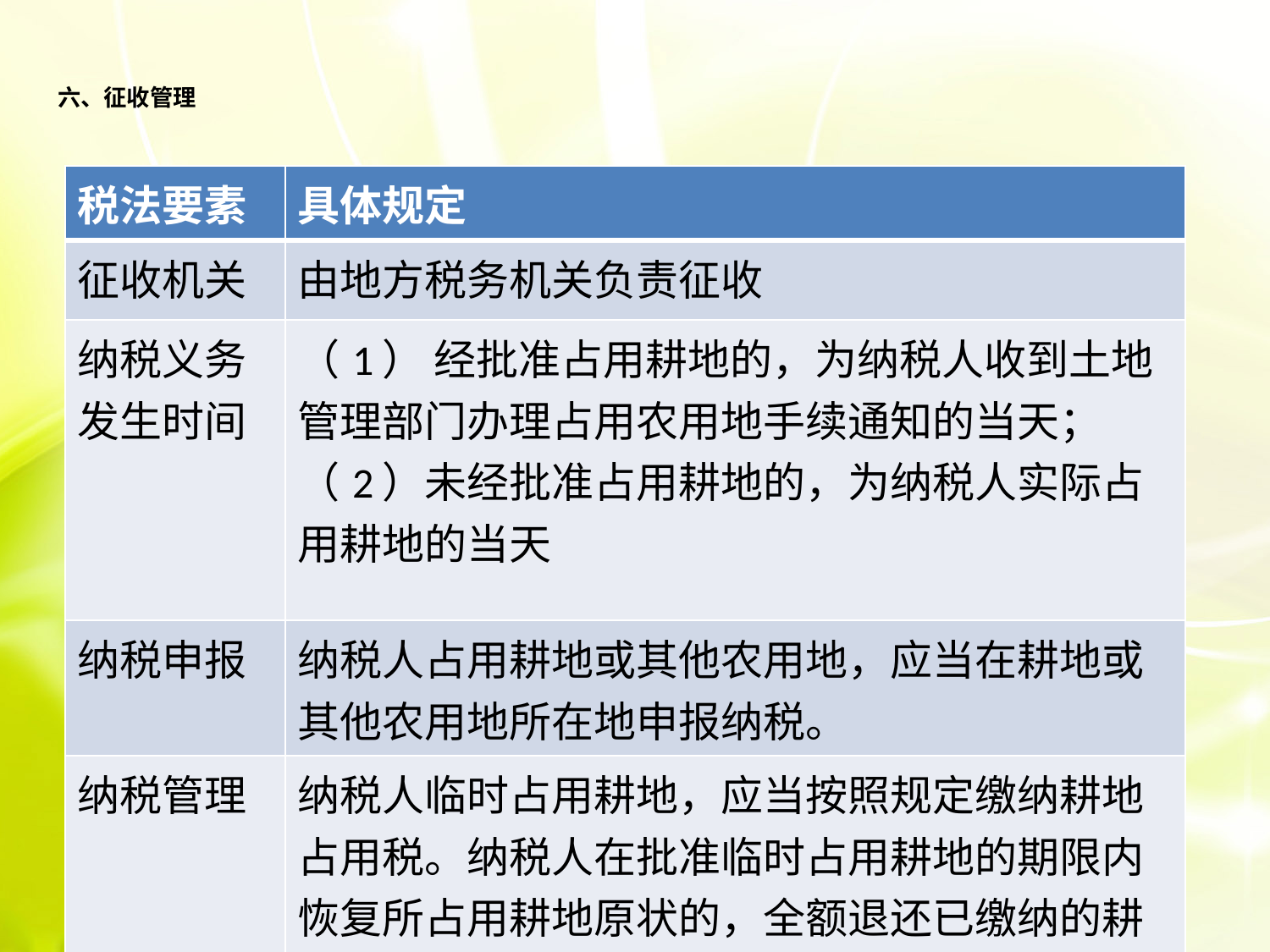

六、征收管理

| 税法要素 | 具体规定 |
| --- | --- |
| 征收机关 | 由地方税务机关负责征收 |
| 纳税义务发生时间 | （1） 经批准占用耕地的，为纳税人收到土地管理部门办理占用农用地手续通知的当天； （2）未经批准占用耕地的，为纳税人实际占用耕地的当天 |
| 纳税申报 | 纳税人占用耕地或其他农用地，应当在耕地或其他农用地所在地申报纳税。 |
| 纳税管理 | 纳税人临时占用耕地，应当按照规定缴纳耕地占用税。纳税人在批准临时占用耕地的期限内恢复所占用耕地原状的，全额退还已缴纳的耕地占用税。 |